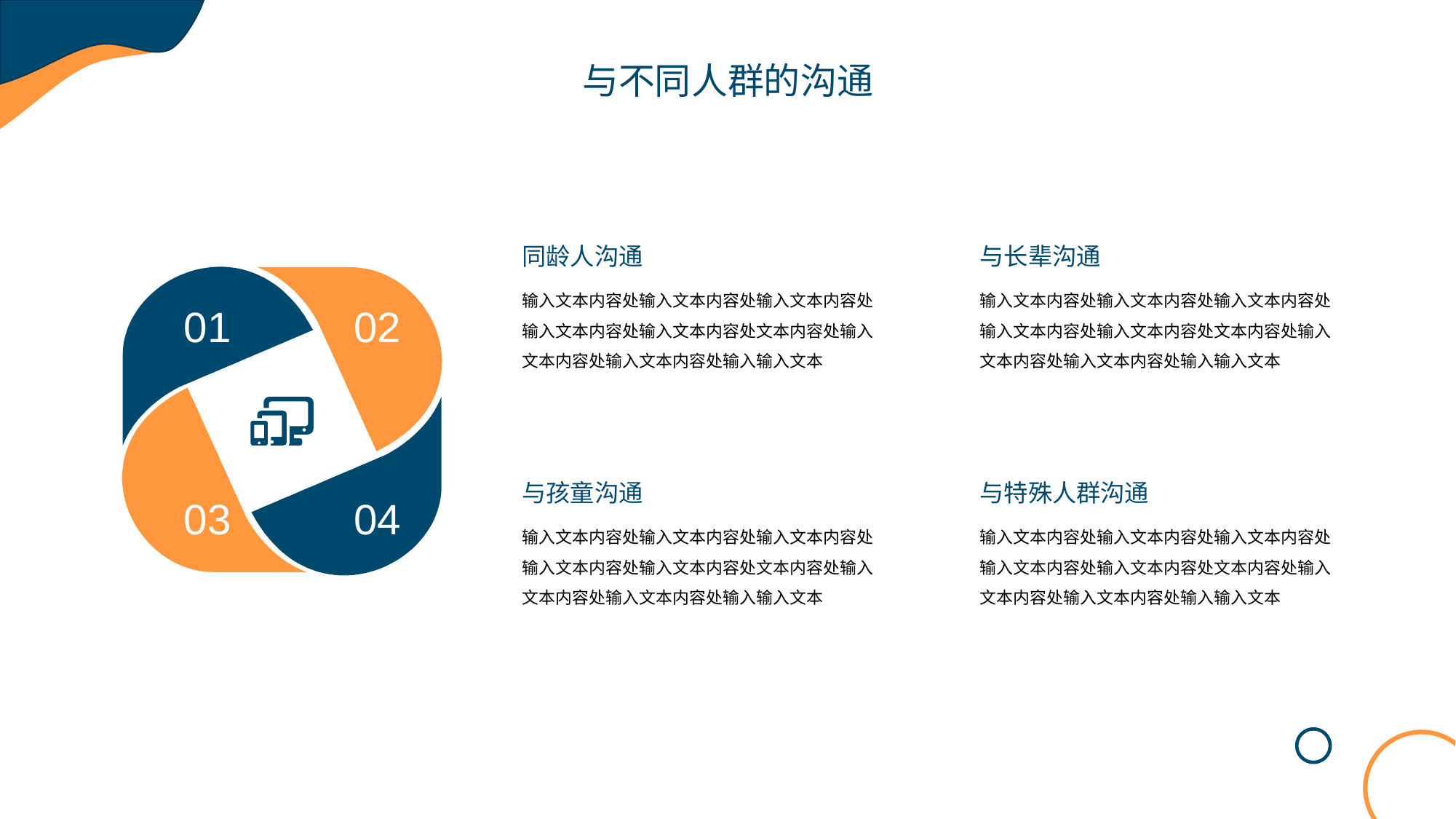

与不同人群的沟通
同龄人沟通
与长辈沟通

01
02
03
04
输入文本内容处输入文本内容处输入文本内容处输入文本内容处输入文本内容处文本内容处输入文本内容处输入文本内容处输入输入文本

输入文本内容处输入文本内容处输入文本内容处输入文本内容处输入文本内容处文本内容处输入文本内容处输入文本内容处输入输入文本

与孩童沟通
与特殊人群沟通
输入文本内容处输入文本内容处输入文本内容处输入文本内容处输入文本内容处文本内容处输入文本内容处输入文本内容处输入输入文本

输入文本内容处输入文本内容处输入文本内容处输入文本内容处输入文本内容处文本内容处输入文本内容处输入文本内容处输入输入文本